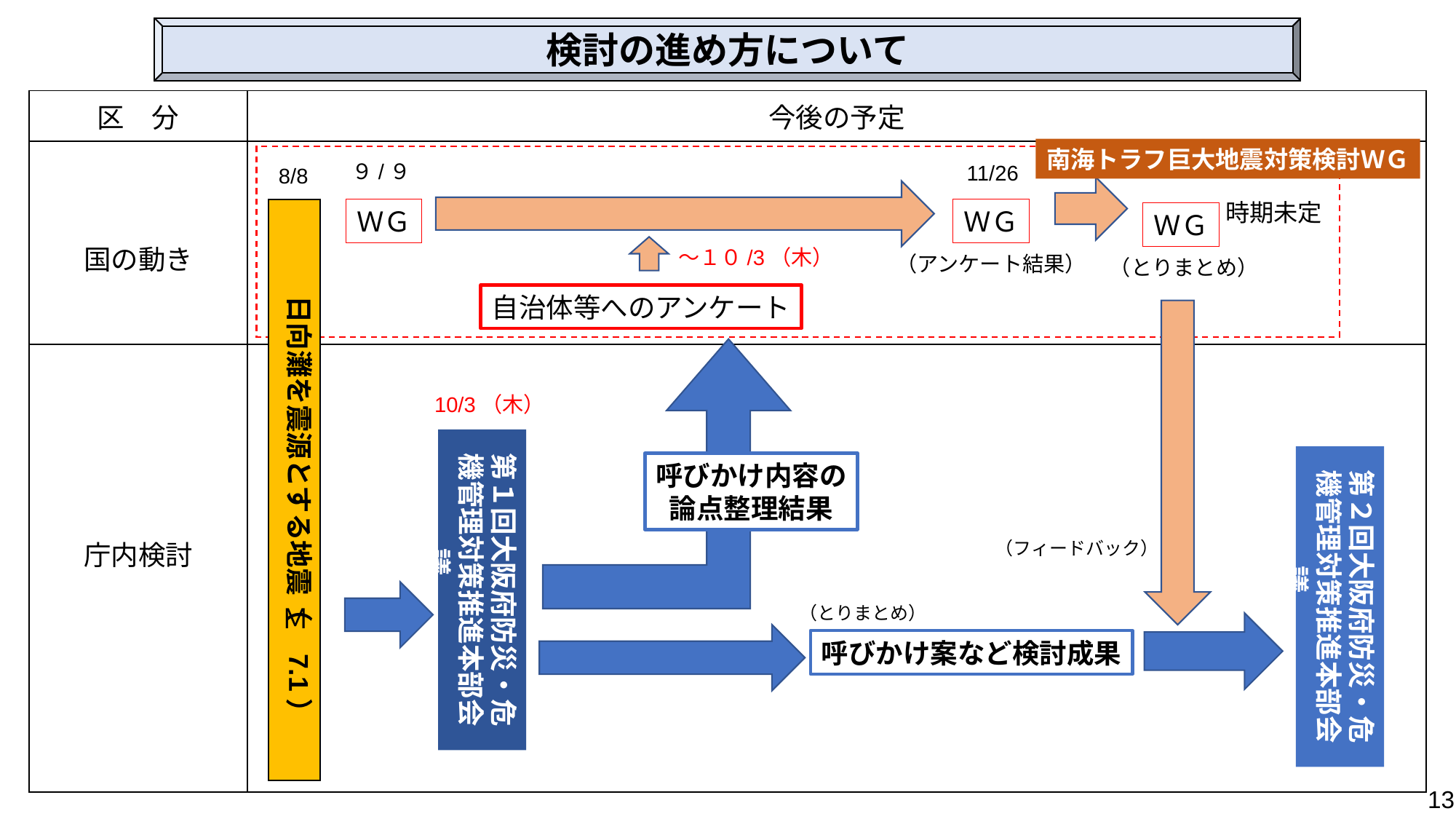

検討の進め方について
| 区　分 | 今後の予定 |
| --- | --- |
| 国の動き |  |
| 庁内検討 |  |
南海トラフ巨大地震対策検討ＷＧ

９/９
11/26
8/8

時期未定

ＷＧ
ＷＧ
ＷＧ

～１０/3（木）
（アンケート結果）
（とりまとめ）
日向灘を震源とする地震（    7.1）
自治体等へのアンケート

10/3（木）
第１回大阪府防災・危機管理対策推進本部会議

第２回大阪府防災・危機管理対策推進本部会議
呼びかけ内容の
論点整理結果
（フィードバック）

（とりまとめ）
Ｍ

呼びかけ案など検討成果
13